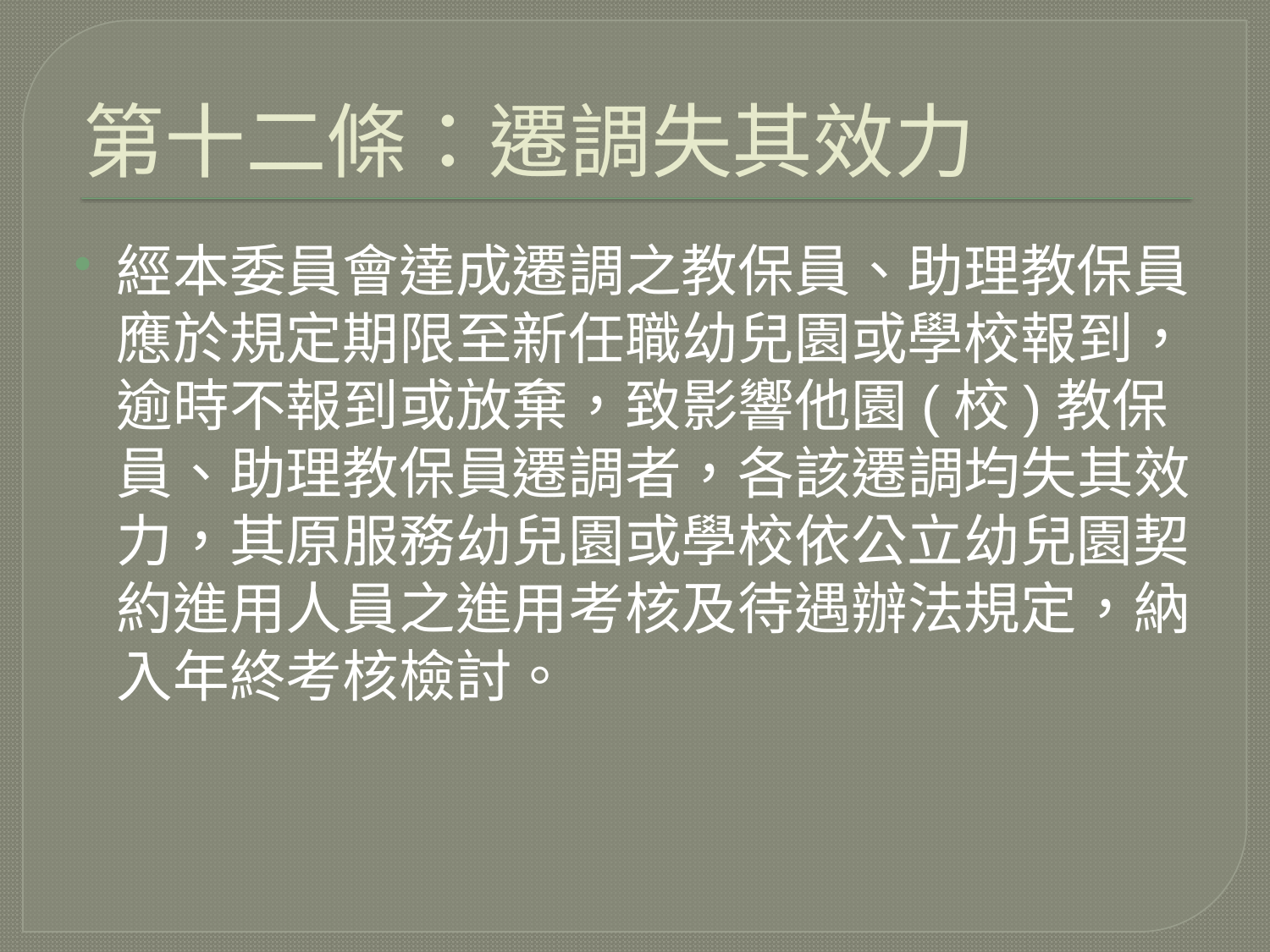

# 第十二條：遷調失其效力
經本委員會達成遷調之教保員、助理教保員應於規定期限至新任職幼兒園或學校報到，逾時不報到或放棄，致影響他園(校)教保員、助理教保員遷調者，各該遷調均失其效力，其原服務幼兒園或學校依公立幼兒園契約進用人員之進用考核及待遇辦法規定，納入年終考核檢討。